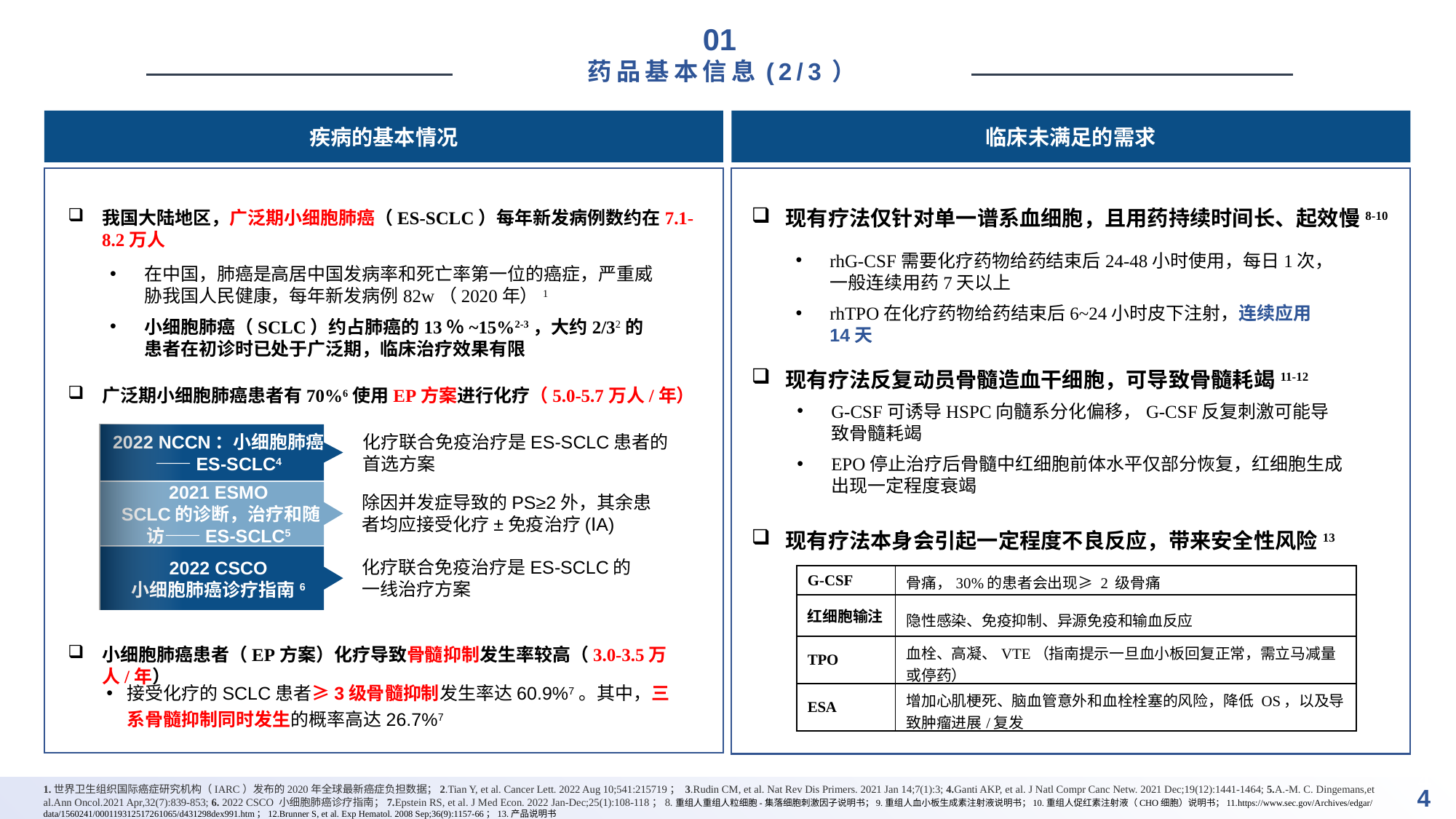

01
药品基本信息(2/3）
疾病的基本情况
临床未满足的需求

现有疗法仅针对单一谱系血细胞，且用药持续时间长、起效慢8-10
我国大陆地区，广泛期小细胞肺癌（ES-SCLC）每年新发病例数约在7.1-8.2万人
rhG-CSF需要化疗药物给药结束后24-48小时使用，每日1次，一般连续用药7天以上
rhTPO在化疗药物给药结束后6~24小时皮下注射，连续应用14天
在中国，肺癌是高居中国发病率和死亡率第一位的癌症，严重威胁我国人民健康，每年新发病例82w（2020年）1
小细胞肺癌（SCLC）约占肺癌的13％~15%2-3，大约2/32的患者在初诊时已处于广泛期，临床治疗效果有限
现有疗法反复动员骨髓造血干细胞，可导致骨髓耗竭11-12
广泛期小细胞肺癌患者有70%6使用EP方案进行化疗（5.0-5.7万人/年）
G-CSF可诱导HSPC向髓系分化偏移，G-CSF反复刺激可能导致骨髓耗竭
EPO停止治疗后骨髓中红细胞前体水平仅部分恢复，红细胞生成出现一定程度衰竭

2022 NCCN：小细胞肺癌——ES-SCLC4
化疗联合免疫治疗是ES-SCLC患者的首选方案
2021 ESMO
 SCLC的诊断，治疗和随访——ES-SCLC5
除因并发症导致的PS≥2外，其余患者均应接受化疗±免疫治疗(ⅠA)
2022 CSCO
小细胞肺癌诊疗指南6
化疗联合免疫治疗是ES-SCLC的一线治疗方案
现有疗法本身会引起一定程度不良反应，带来安全性风险13
| G-CSF | 骨痛，30%的患者会出现≥ 2 级骨痛 |
| --- | --- |
| 红细胞输注 | 隐性感染、免疫抑制、异源免疫和输血反应 |
| TPO | 血栓、高凝、VTE（指南提示一旦血小板回复正常，需立马减量或停药） |
| ESA | 增加心肌梗死、脑血管意外和血栓栓塞的风险，降低 OS，以及导致肿瘤进展/复发 |
小细胞肺癌患者（EP方案）化疗导致骨髓抑制发生率较高（3.0-3.5万人/年）
接受化疗的SCLC患者≥3级骨髓抑制发生率达60.9%7。其中，三系骨髓抑制同时发生的概率高达26.7%7
4
1.世界卫生组织国际癌症研究机构（IARC）发布的2020年全球最新癌症负担数据；2.Tian Y, et al. Cancer Lett. 2022 Aug 10;541:215719； 3.Rudin CM, et al. Nat Rev Dis Primers. 2021 Jan 14;7(1):3; 4.Ganti AKP, et al. J Natl Compr Canc Netw. 2021 Dec;19(12):1441-1464; 5.A.-M. C. Dingemans,et al.Ann Oncol.2021 Apr,32(7):839-853; 6. 2022 CSCO 小细胞肺癌诊疗指南；7.Epstein RS, et al. J Med Econ. 2022 Jan-Dec;25(1):108-118；8.重组人重组人粒细胞-集落细胞刺激因子说明书；9.重组人血小板生成素注射液说明书；10.重组人促红素注射液（CHO细胞）说明书；11.https://www.sec.gov/Archives/edgar/data/1560241/000119312517261065/d431298dex991.htm；12.Brunner S, et al. Exp Hematol. 2008 Sep;36(9):1157-66；13.产品说明书
4